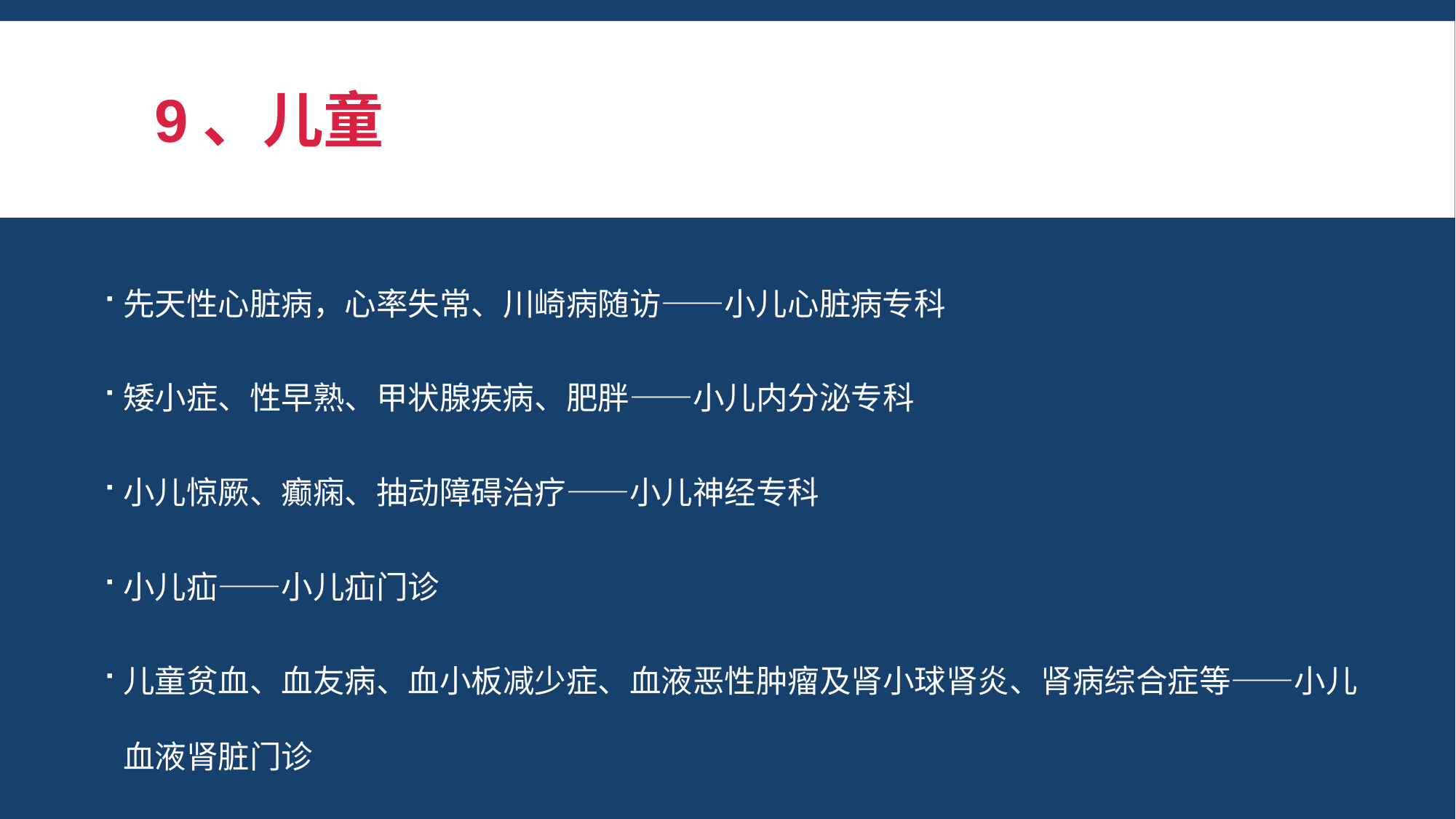

# 9、儿童
先天性心脏病，心率失常、川崎病随访——小儿心脏病专科
矮小症、性早熟、甲状腺疾病、肥胖——小儿内分泌专科
小儿惊厥、癫痫、抽动障碍治疗——小儿神经专科
小儿疝——小儿疝门诊
儿童贫血、血友病、血小板减少症、血液恶性肿瘤及肾小球肾炎、肾病综合症等——小儿血液肾脏门诊